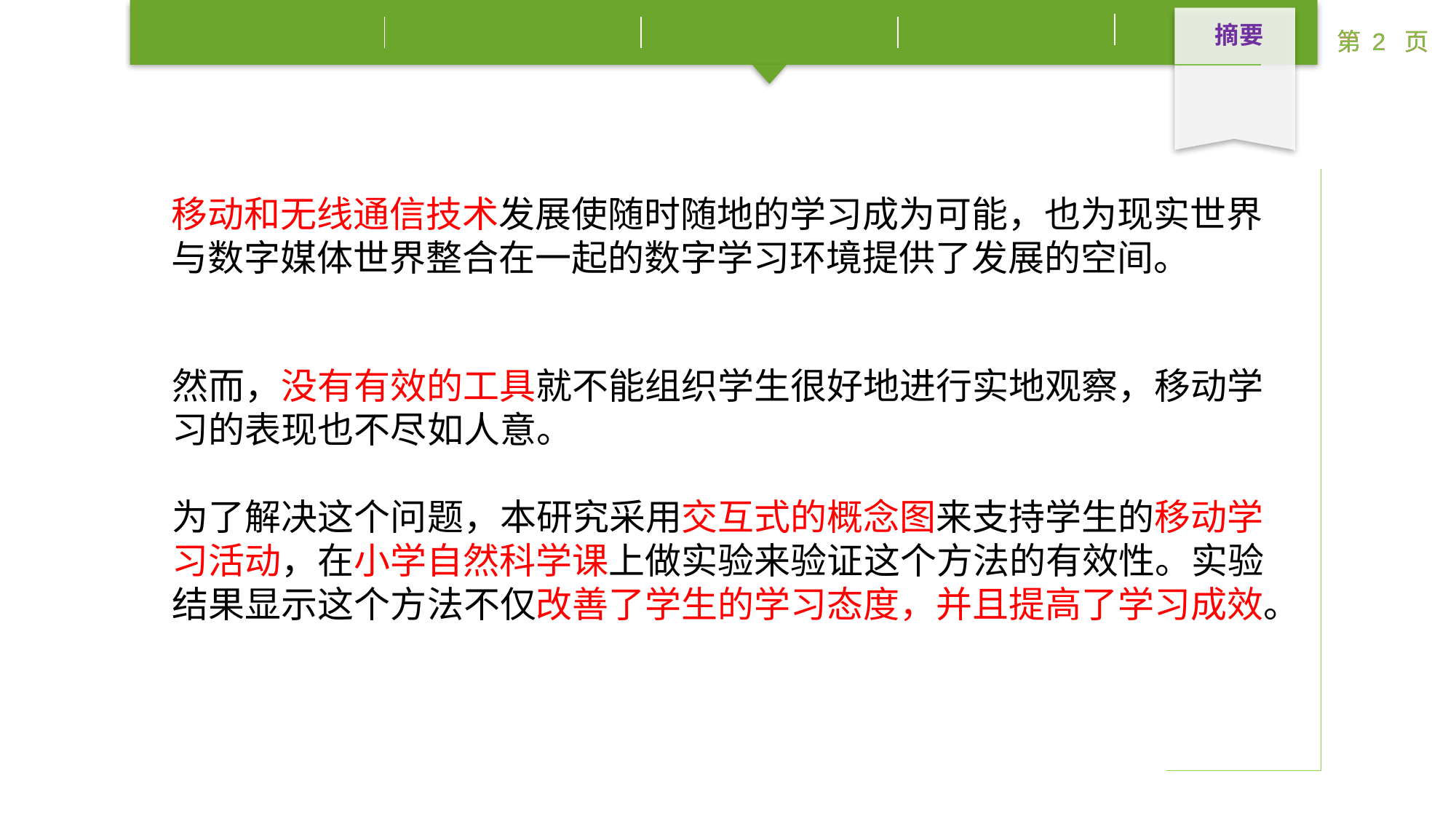

摘要
移动和无线通信技术发展使随时随地的学习成为可能，也为现实世界与数字媒体世界整合在一起的数字学习环境提供了发展的空间。
然而，没有有效的工具就不能组织学生很好地进行实地观察，移动学习的表现也不尽如人意。

为了解决这个问题，本研究采用交互式的概念图来支持学生的移动学习活动，在小学自然科学课上做实验来验证这个方法的有效性。实验结果显示这个方法不仅改善了学生的学习态度，并且提高了学习成效。